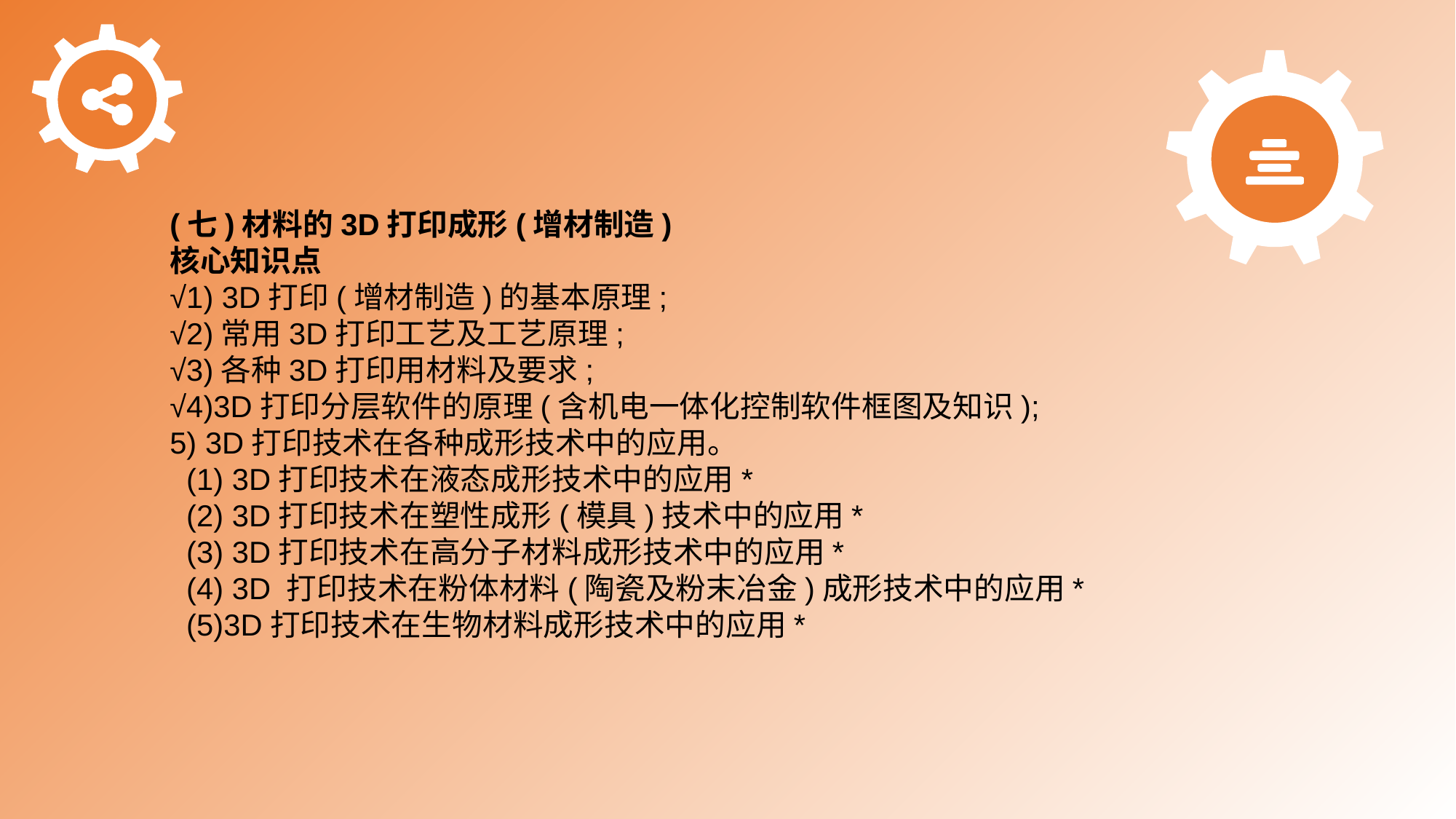

(七)材料的3D打印成形(增材制造)
核心知识点
√1) 3D打印(增材制造)的基本原理;
√2)常用3D打印工艺及工艺原理;
√3)各种3D打印用材料及要求;
√4)3D打印分层软件的原理(含机电一体化控制软件框图及知识);
5) 3D打印技术在各种成形技术中的应用。
  (1) 3D打印技术在液态成形技术中的应用*
  (2) 3D打印技术在塑性成形(模具)技术中的应用*
  (3) 3D打印技术在高分子材料成形技术中的应用*
  (4) 3D 打印技术在粉体材料(陶瓷及粉末冶金)成形技术中的应用*
  (5)3D打印技术在生物材料成形技术中的应用*